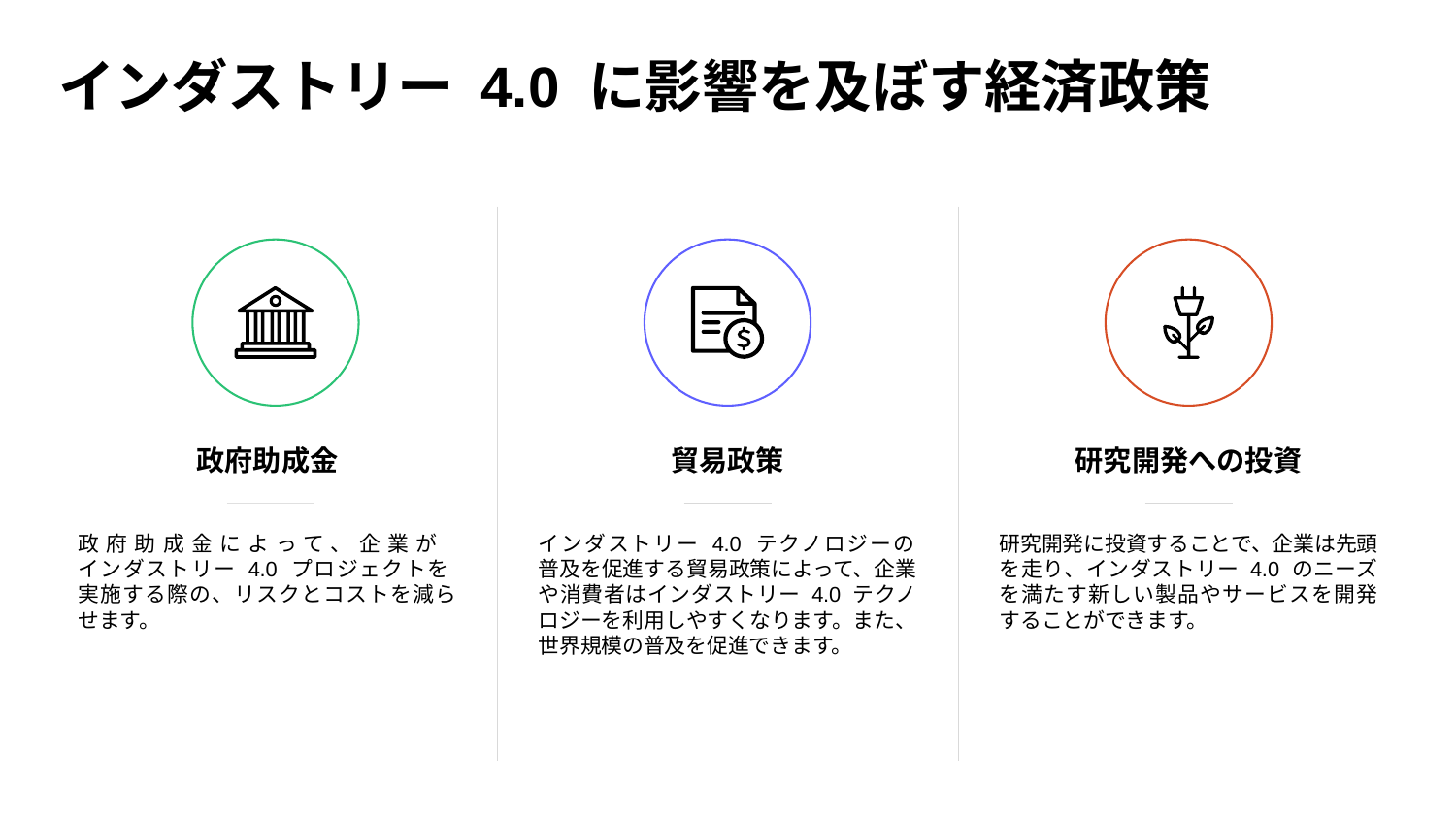

# インダストリー 4.0 に影響を及ぼす経済政策

政府助成金
貿易政策
研究開発への投資
政府助成金によって、企業が 
インダストリー 4.0 プロジェクトを 
実施する際の、リスクとコストを減らせます。
インダストリー 4.0 テクノロジーの
普及を促進する貿易政策によって、企業や消費者はインダストリー 4.0 テクノロジーを利用しやすくなります。また、世界規模の普及を促進できます。
研究開発に投資することで、企業は先頭を走り、インダストリー 4.0 のニーズを満たす新しい製品やサービスを開発することができます。